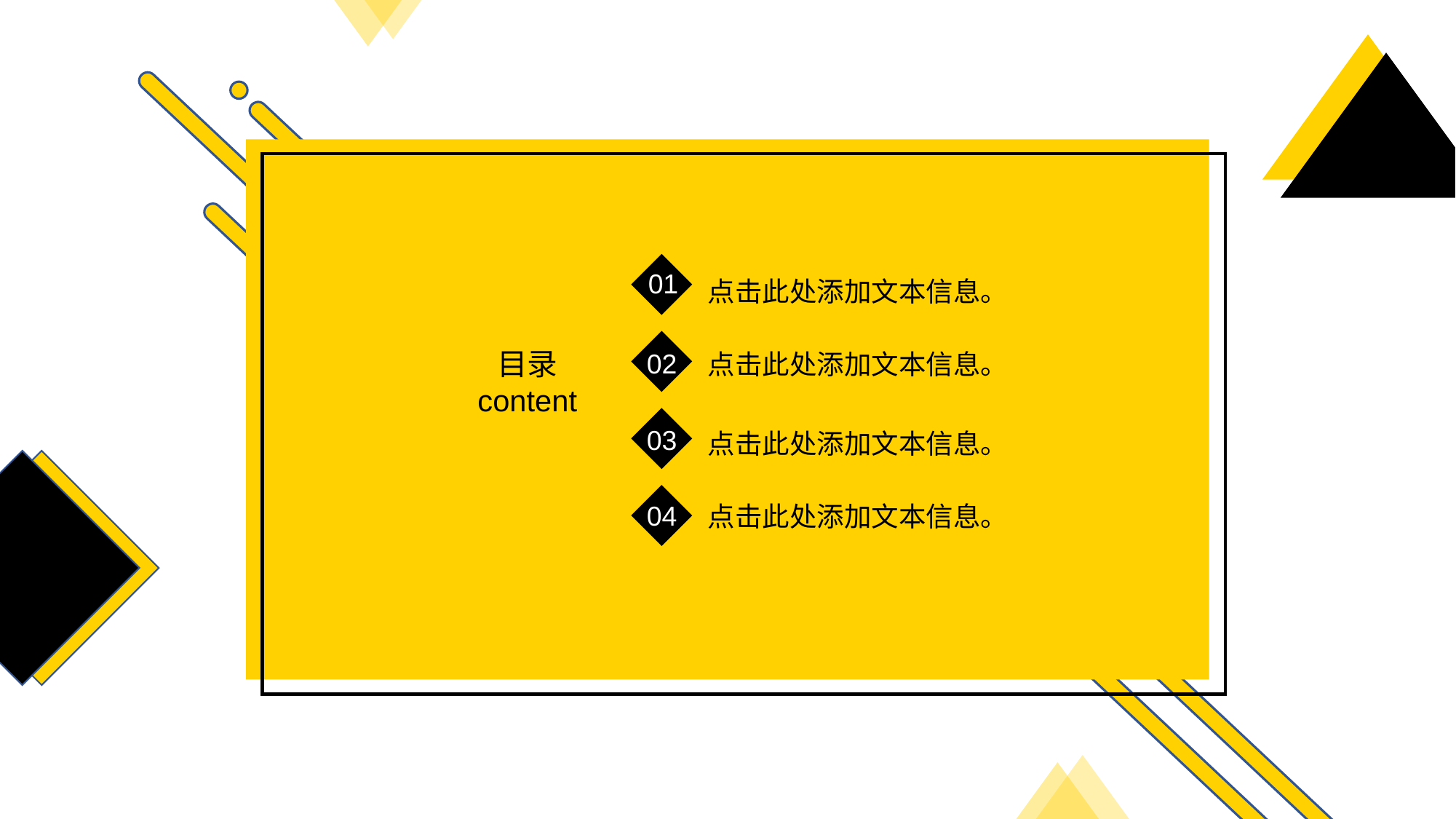

点击此处添加文本信息。
01

点击此处添加文本信息。

02

目录
content
点击此处添加文本信息。

03
点击此处添加文本信息。
04